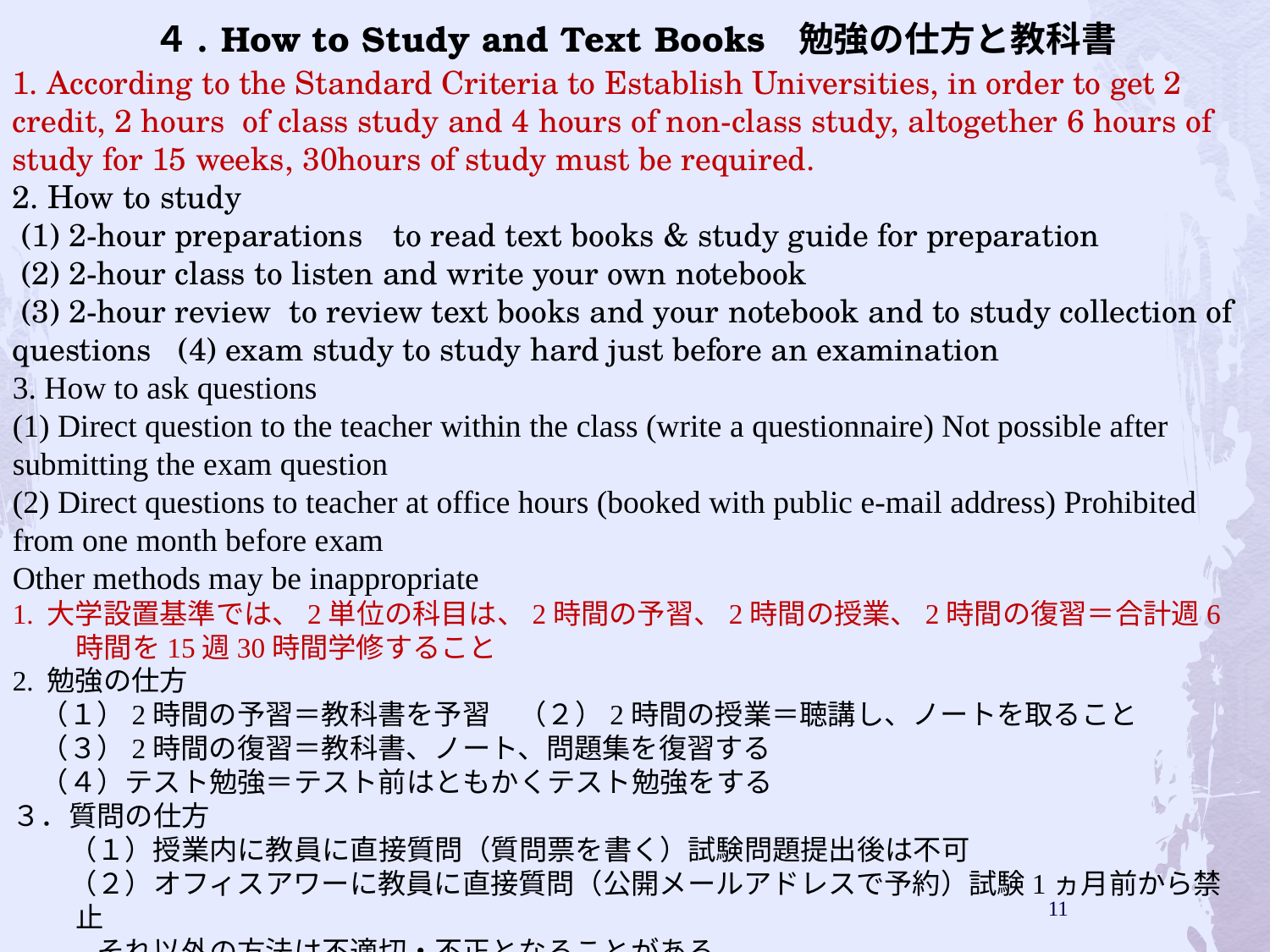

# ４. How to Study and Text Books  勉強の仕方と教科書
1. According to the Standard Criteria to Establish Universities, in order to get 2 credit, 2 hours  of class study and 4 hours of non-class study, altogether 6 hours of study for 15 weeks, 30hours of study must be required.
2. How to study
 (1) 2-hour preparations	to read text books & study guide for preparation
 (2) 2-hour class to listen and write your own notebook
 (3) 2-hour review  to review text books and your notebook and to study collection of questions   (4) exam study to study hard just before an examination
3. How to ask questions
(1) Direct question to the teacher within the class (write a questionnaire) Not possible after submitting the exam question
(2) Direct questions to teacher at office hours (booked with public e-mail address) Prohibited from one month before exam
Other methods may be inappropriate
1. 大学設置基準では、2単位の科目は、2時間の予習、2時間の授業、2時間の復習＝合計週6時間を15週30時間学修すること
2. 勉強の仕方
　（１）2時間の予習＝教科書を予習　（２）2時間の授業＝聴講し、ノートを取ること
　（３）2時間の復習＝教科書、ノート、問題集を復習する
　（４）テスト勉強＝テスト前はともかくテスト勉強をする
３．質問の仕方
　　（１）授業内に教員に直接質問（質問票を書く）試験問題提出後は不可
　　（２）オフィスアワーに教員に直接質問（公開メールアドレスで予約）試験1ヵ月前から禁止
　　　それ以外の方法は不適切・不正となることがある

11